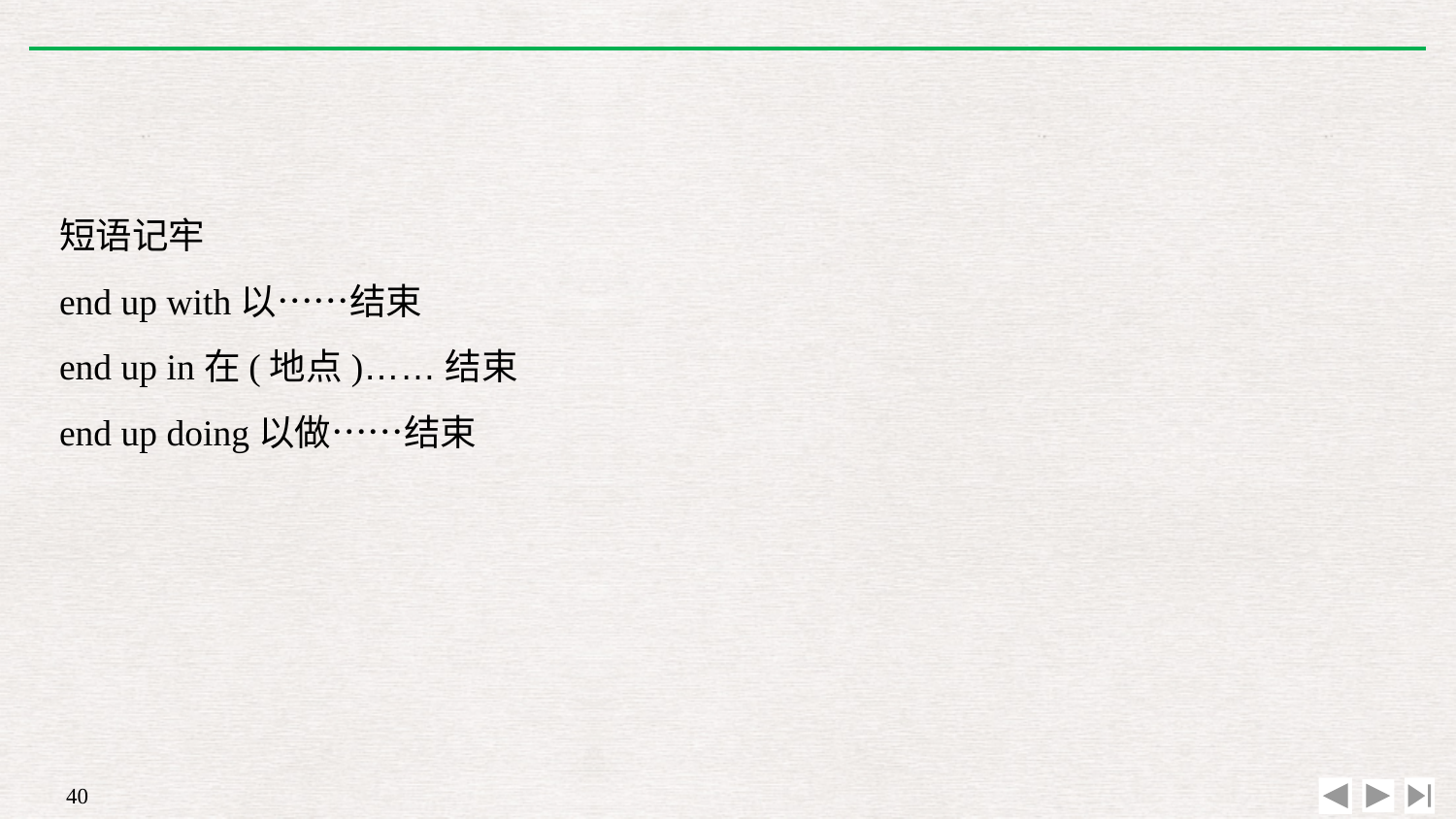

短语记牢
end up with以……结束
end up in在(地点)……结束
end up doing以做……结束